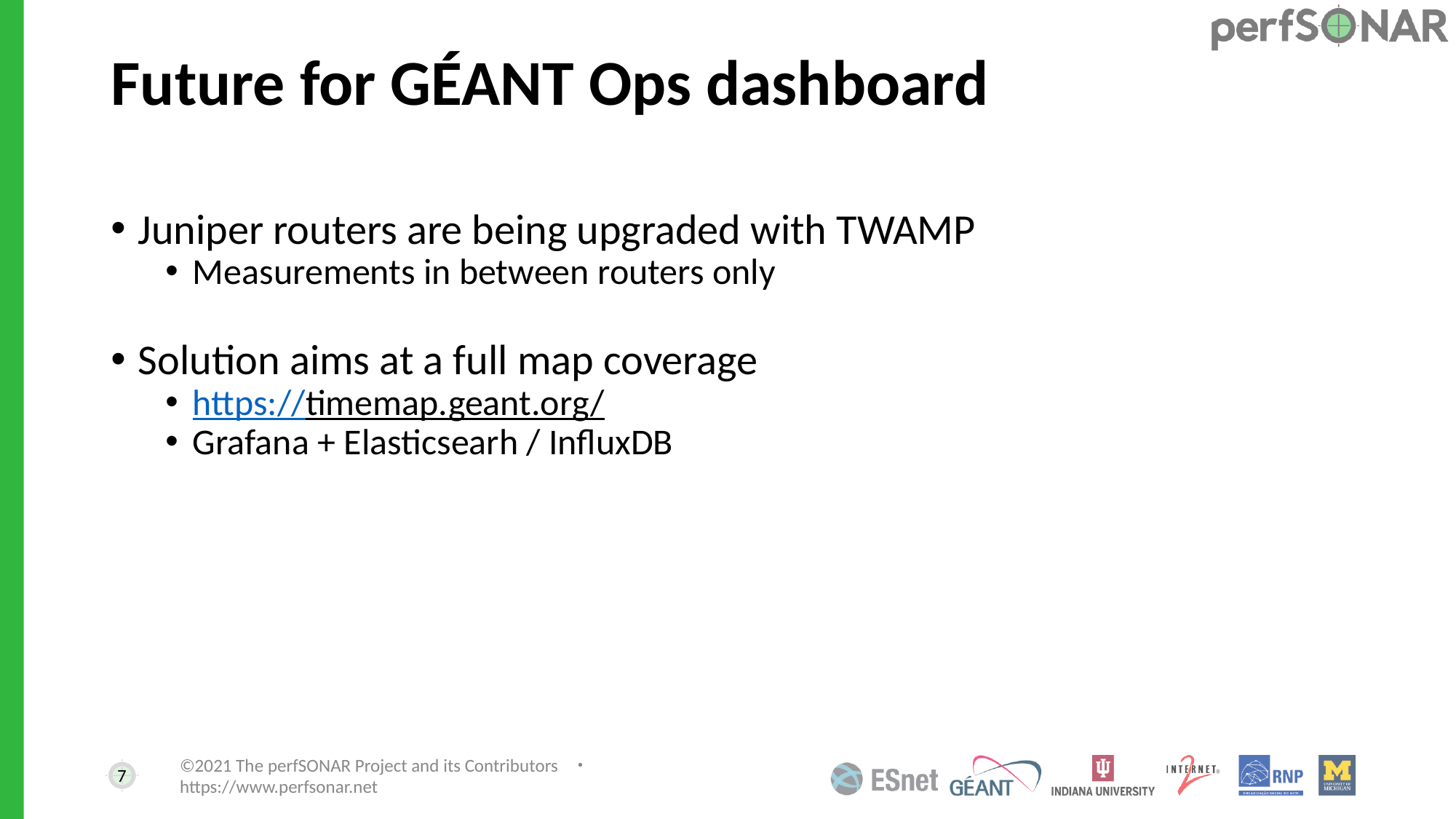

# Future for GÉANT Ops dashboard
Juniper routers are being upgraded with TWAMP
Measurements in between routers only

Solution aims at a full map coverage
https://timemap.geant.org/
Grafana + Elasticsearh / InfluxDB

7
©2021 The perfSONAR Project and its Contributors  ・  https://www.perfsonar.net